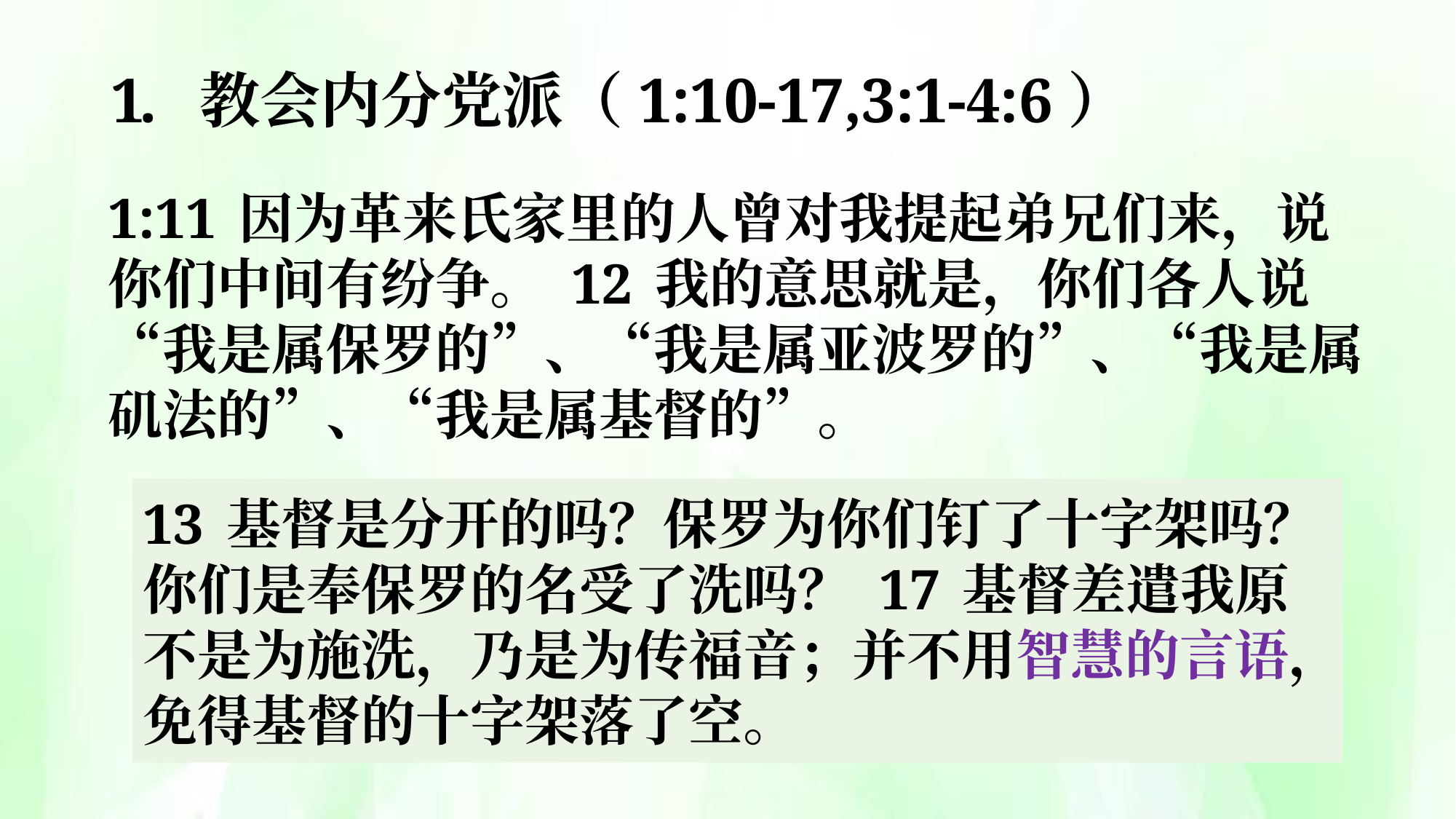

教会内分党派（1:10-17,3:1-4:6）
1:11 因为革来氏家里的人曾对我提起弟兄们来，说你们中间有纷争。 12 我的意思就是，你们各人说“我是属保罗的”、“我是属亚波罗的”、“我是属矶法的”、“我是属基督的”。
13 基督是分开的吗？保罗为你们钉了十字架吗？你们是奉保罗的名受了洗吗？ 17 基督差遣我原不是为施洗，乃是为传福音；并不用智慧的言语，免得基督的十字架落了空。